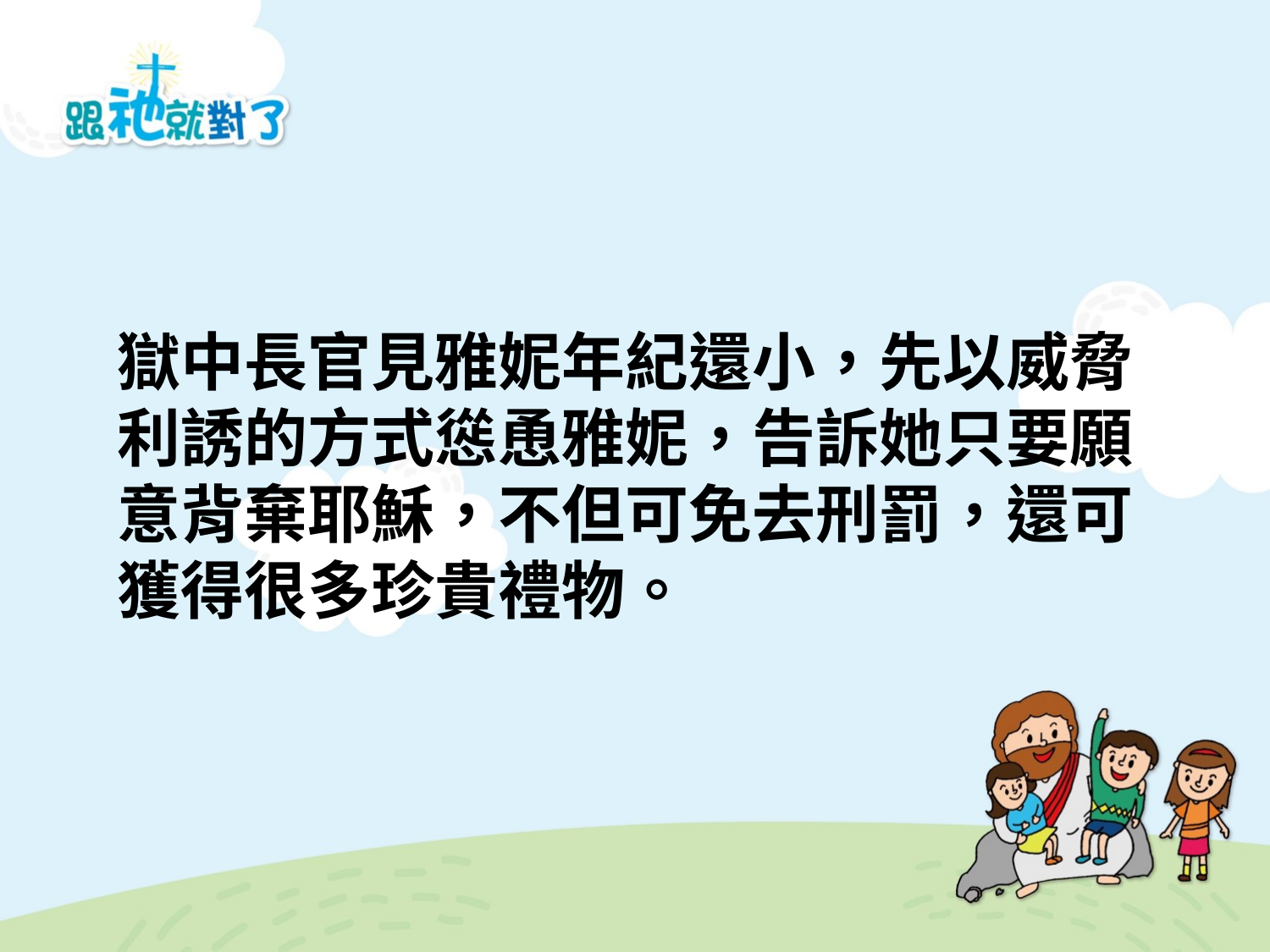

獄中長官見雅妮年紀還小，先以威脅利誘的方式慫恿雅妮，告訴她只要願意背棄耶穌，不但可免去刑罰，還可獲得很多珍貴禮物。